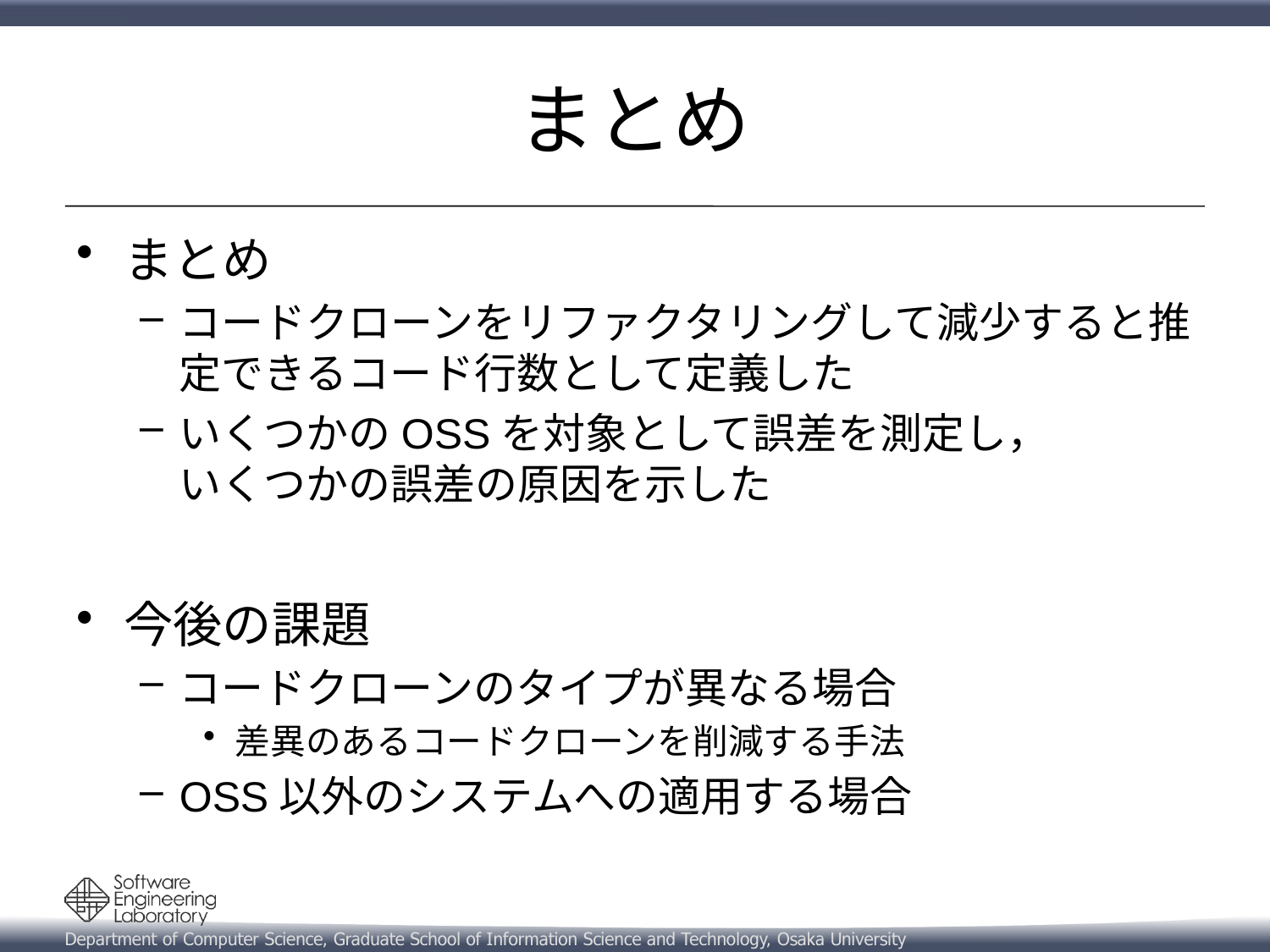

# まとめ
まとめ
コードクローンをリファクタリングして減少すると推定できるコード行数として定義した
いくつかのOSSを対象として誤差を測定し，
いくつかの誤差の原因を示した

今後の課題
コードクローンのタイプが異なる場合
差異のあるコードクローンを削減する手法
OSS以外のシステムへの適用する場合